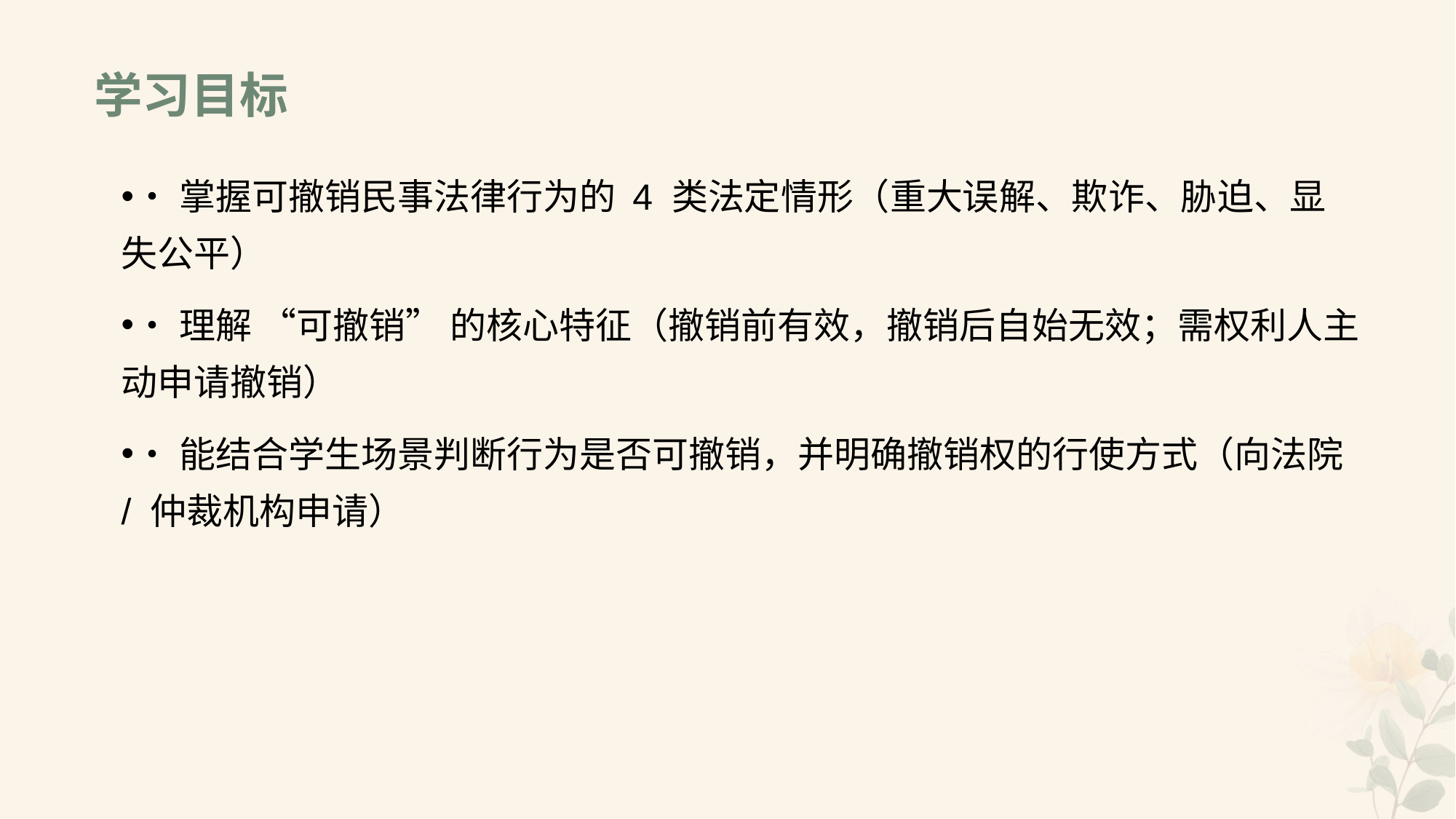

# 学习目标
•掌握可撤销民事法律行为的 4 类法定情形（重大误解、欺诈、胁迫、显失公平）
•理解 “可撤销” 的核心特征（撤销前有效，撤销后自始无效；需权利人主动申请撤销）
•能结合学生场景判断行为是否可撤销，并明确撤销权的行使方式（向法院 / 仲裁机构申请）